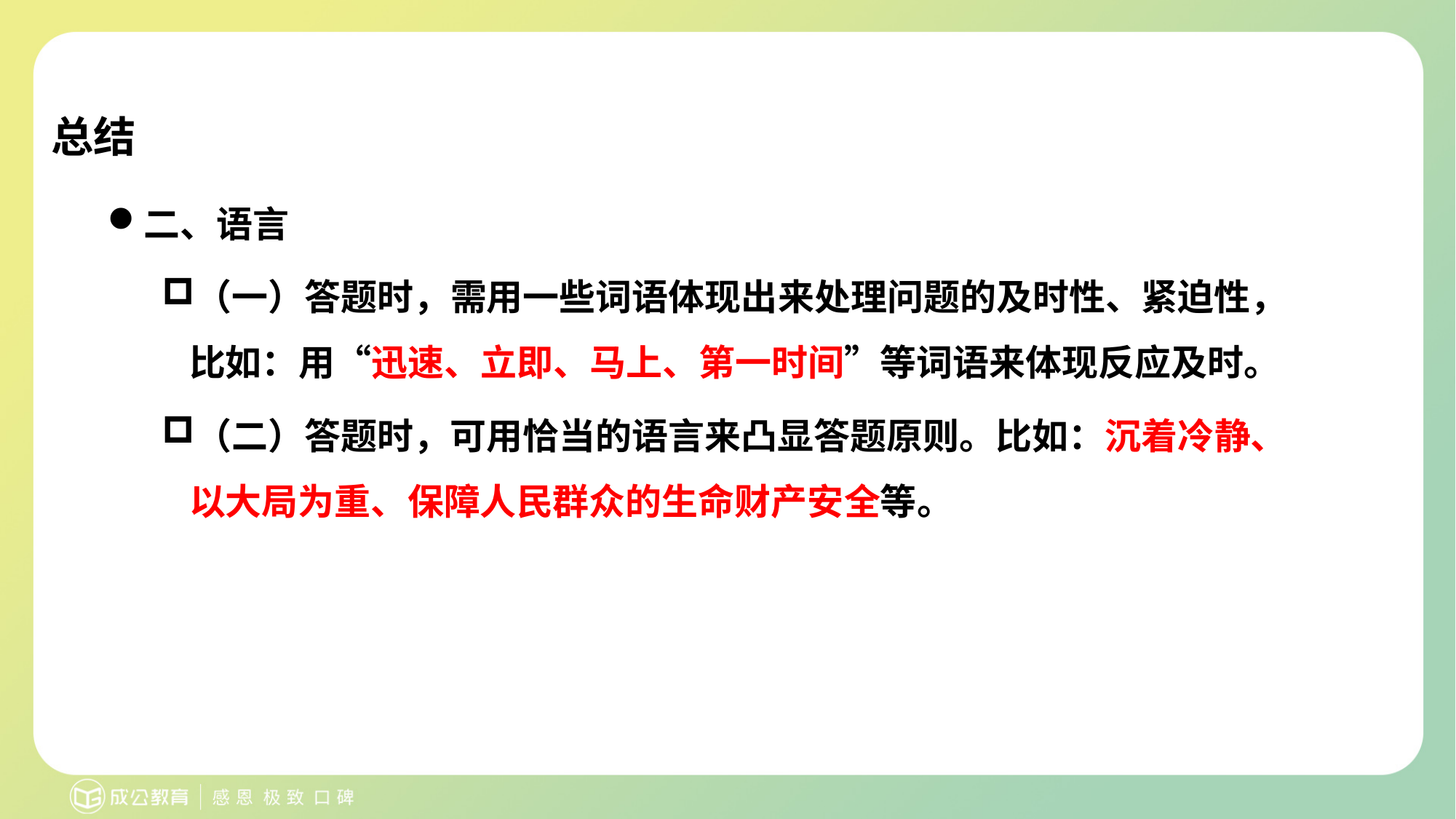

# 总结

二、语言
（一）答题时，需用一些词语体现出来处理问题的及时性、紧迫性，比如：用“迅速、立即、马上、第一时间”等词语来体现反应及时。
（二）答题时，可用恰当的语言来凸显答题原则。比如：沉着冷静、以大局为重、保障人民群众的生命财产安全等。